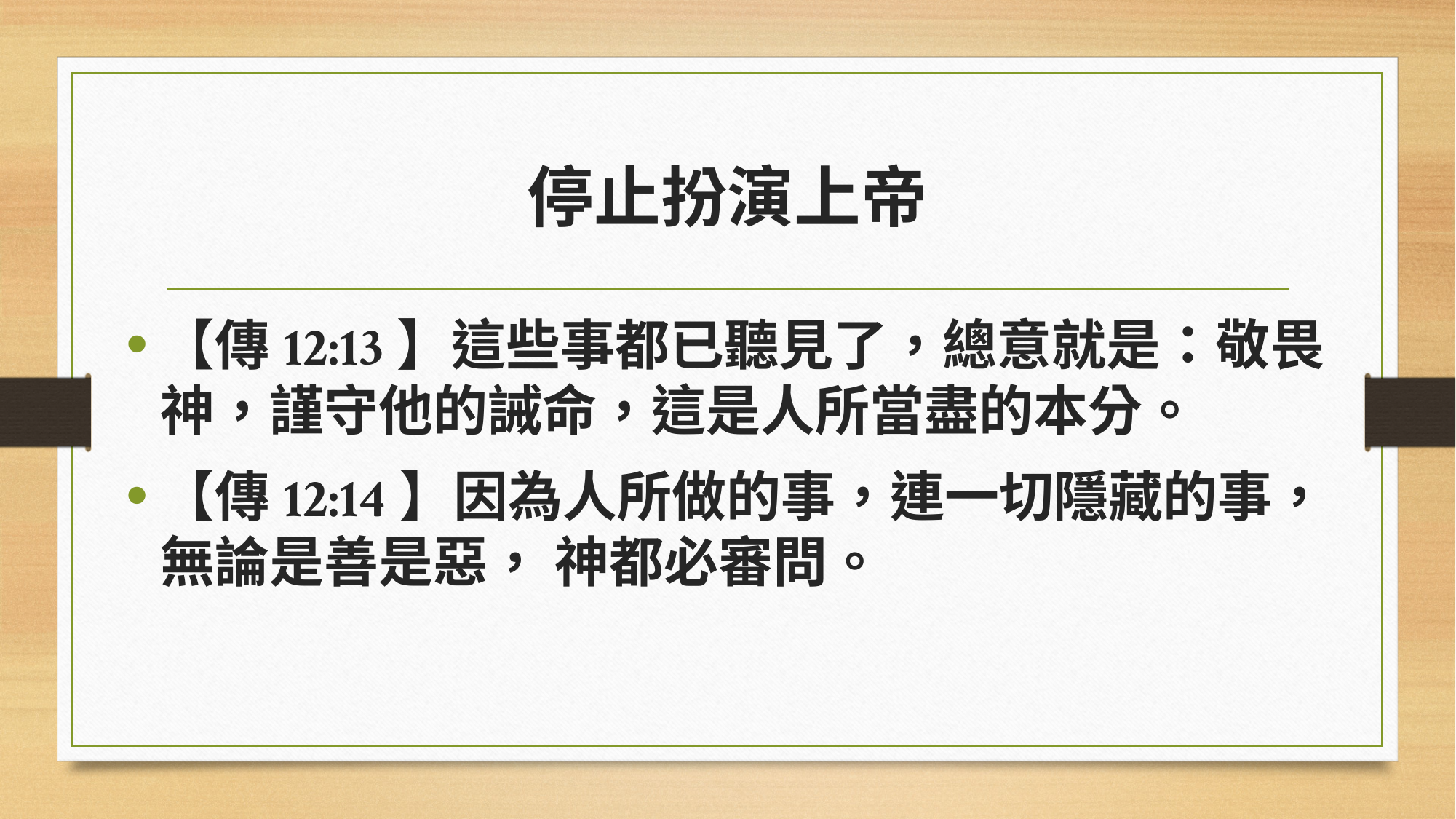

# 停止扮演上帝
【傳12:13】這些事都已聽見了，總意就是：敬畏 神，謹守他的誡命，這是人所當盡的本分。
【傳12:14】因為人所做的事，連一切隱藏的事，無論是善是惡， 神都必審問。